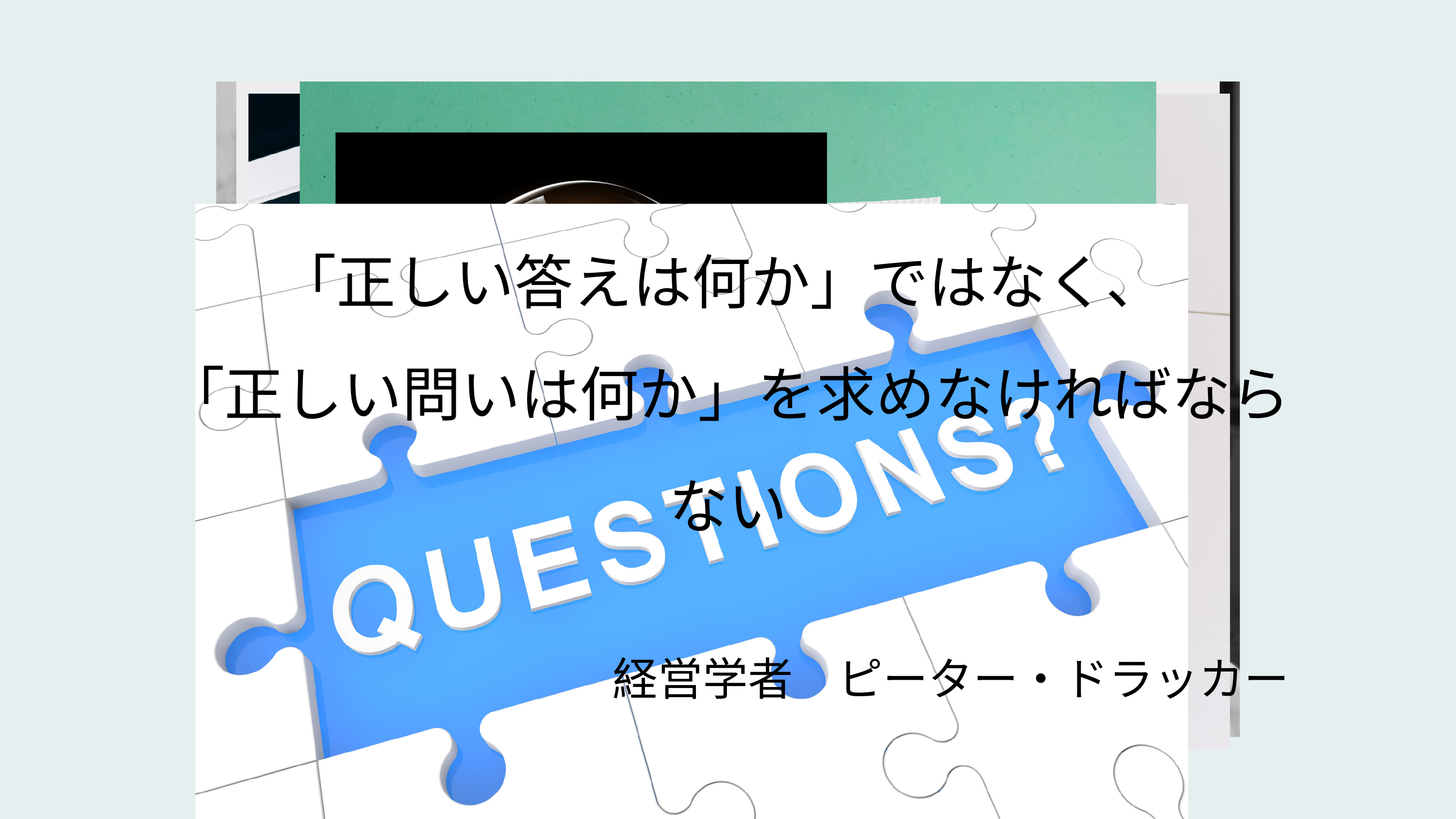

「正しい答えは何か」ではなく、
「正しい問いは何か」を求めなければならない

経営学者　ピーター・ドラッカー